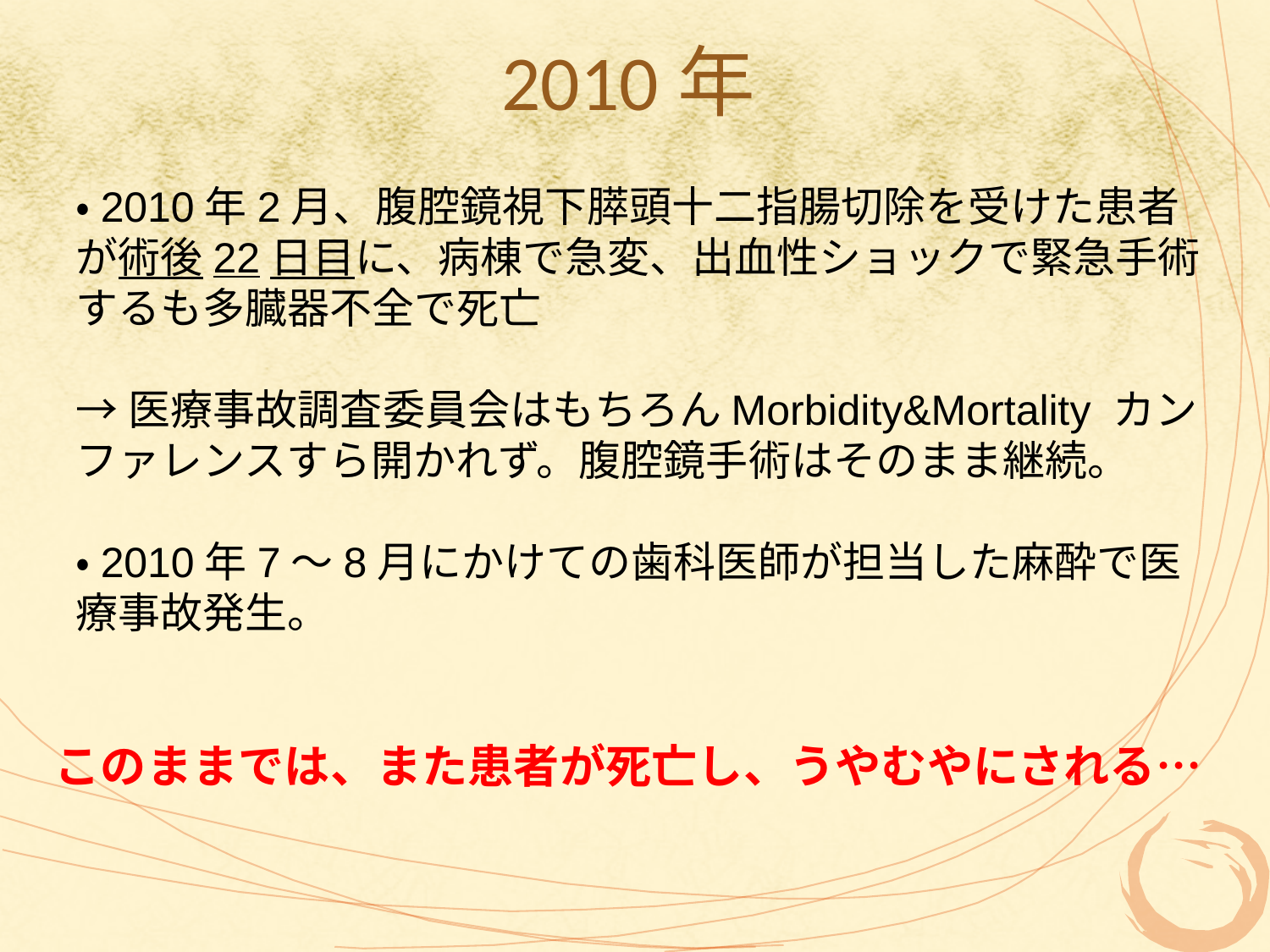

# 2010年
・2010年2月、腹腔鏡視下膵頭十二指腸切除を受けた患者が術後22日目に、病棟で急変、出血性ショックで緊急手術するも多臓器不全で死亡

→医療事故調査委員会はもちろんMorbidity&Mortality カンファレンスすら開かれず。腹腔鏡手術はそのまま継続。

・2010年7～8月にかけての歯科医師が担当した麻酔で医療事故発生。
このままでは、また患者が死亡し、うやむやにされる…